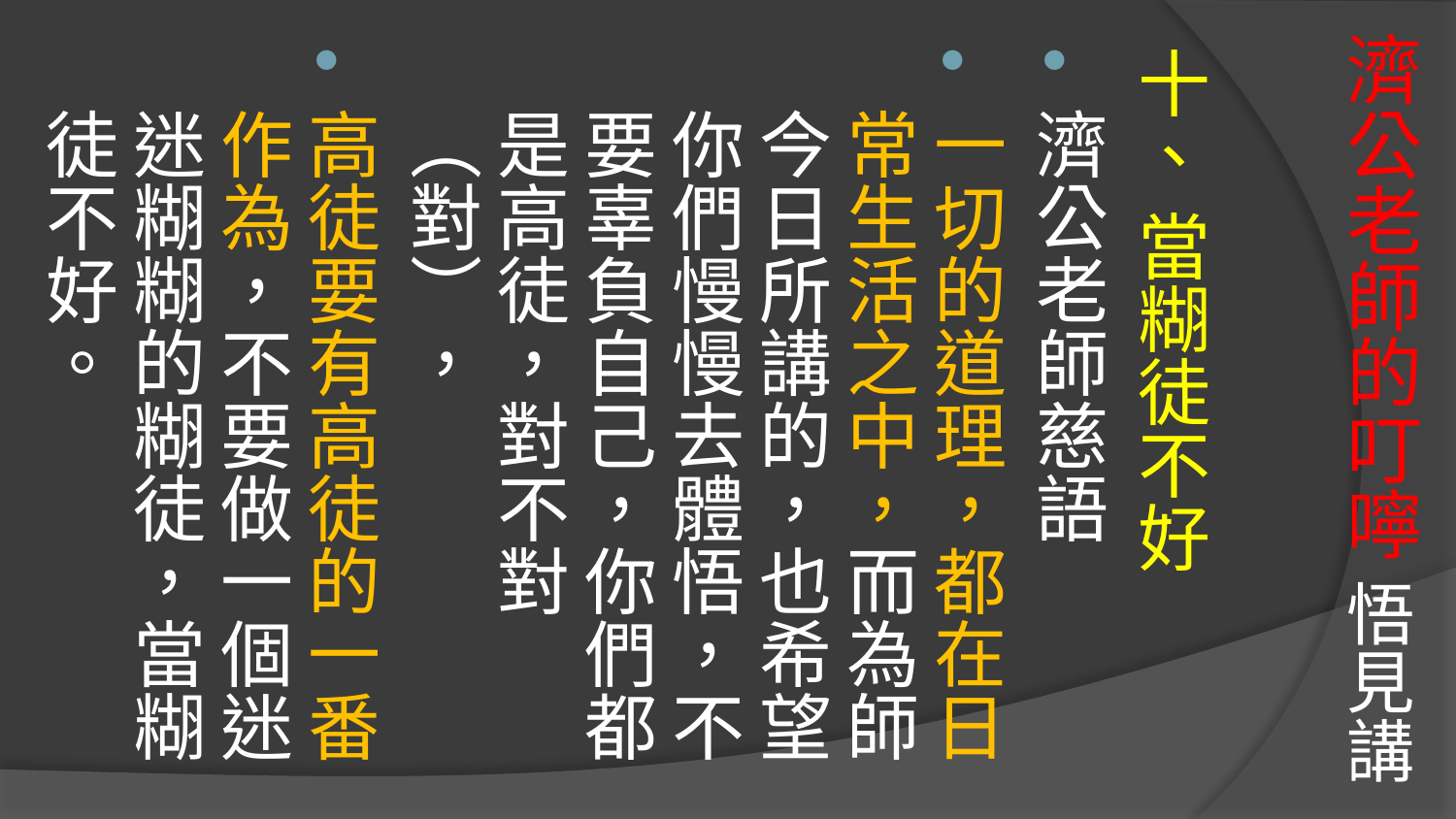

# 濟公老師的叮嚀 悟見講
十、 當糊徒不好
濟公老師慈語
一切的道理，都在日常生活之中，而為師今日所講的，也希望你們慢慢去體悟，不要辜負自己，你們都是高徒，對不對（對），
高徒要有高徒的一番作為，不要做一個迷迷糊糊的糊徒，當糊徒不好。